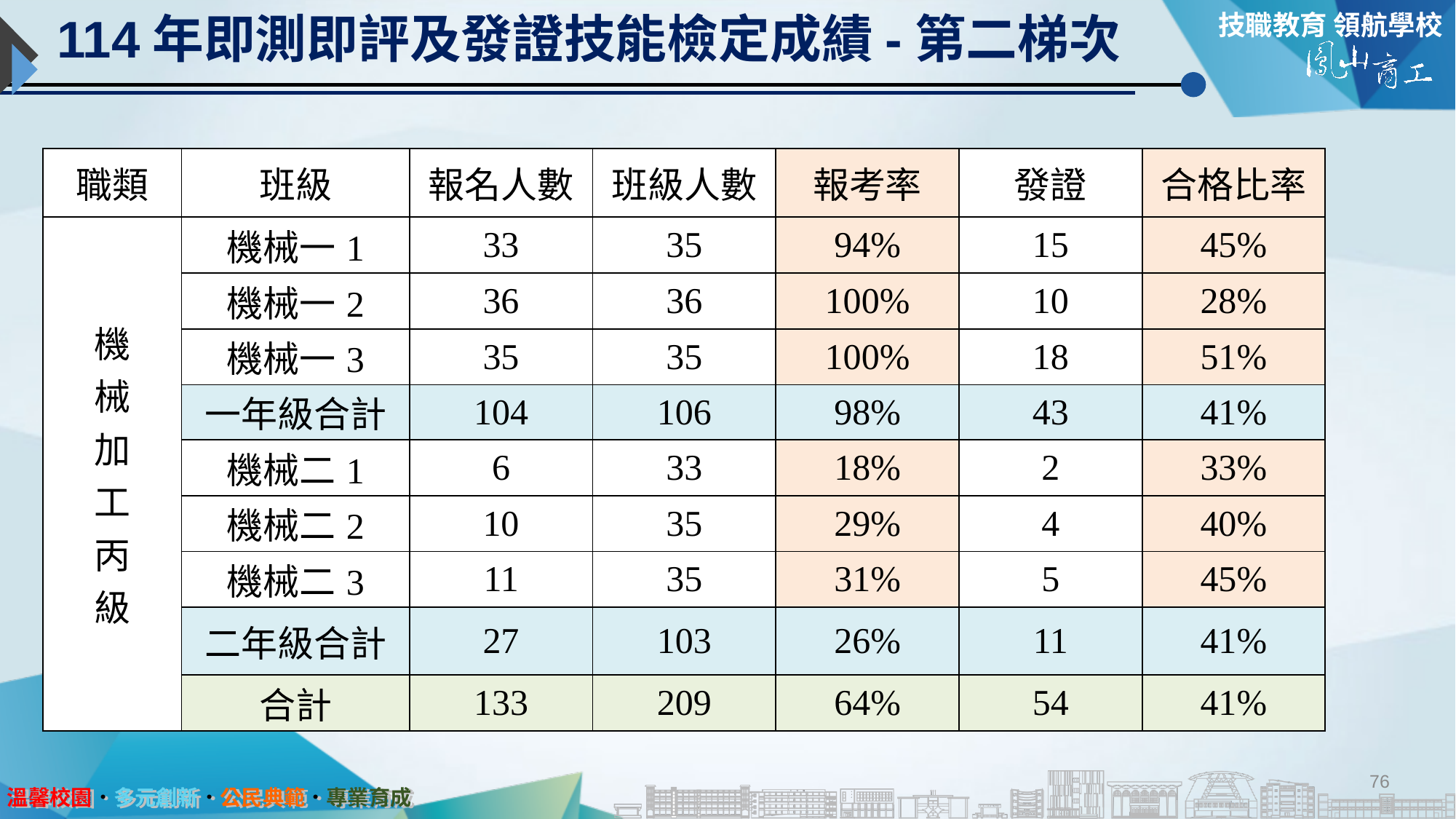

# 114年即測即評及發證技能檢定成績-第二梯次
| 職類 | 班級 | 報名人數 | 班級人數 | 報考率 | 發證 | 合格比率 |
| --- | --- | --- | --- | --- | --- | --- |
| 機 械 加 工 丙 級 | 機械一1 | 33 | 35 | 94% | 15 | 45% |
|  | 機械一2 | 36 | 36 | 100% | 10 | 28% |
|  | 機械一3 | 35 | 35 | 100% | 18 | 51% |
|  | 一年級合計 | 104 | 106 | 98% | 43 | 41% |
|  | 機械二1 | 6 | 33 | 18% | 2 | 33% |
|  | 機械二2 | 10 | 35 | 29% | 4 | 40% |
|  | 機械二3 | 11 | 35 | 31% | 5 | 45% |
|  | 二年級合計 | 27 | 103 | 26% | 11 | 41% |
|  | 合計 | 133 | 209 | 64% | 54 | 41% |

76